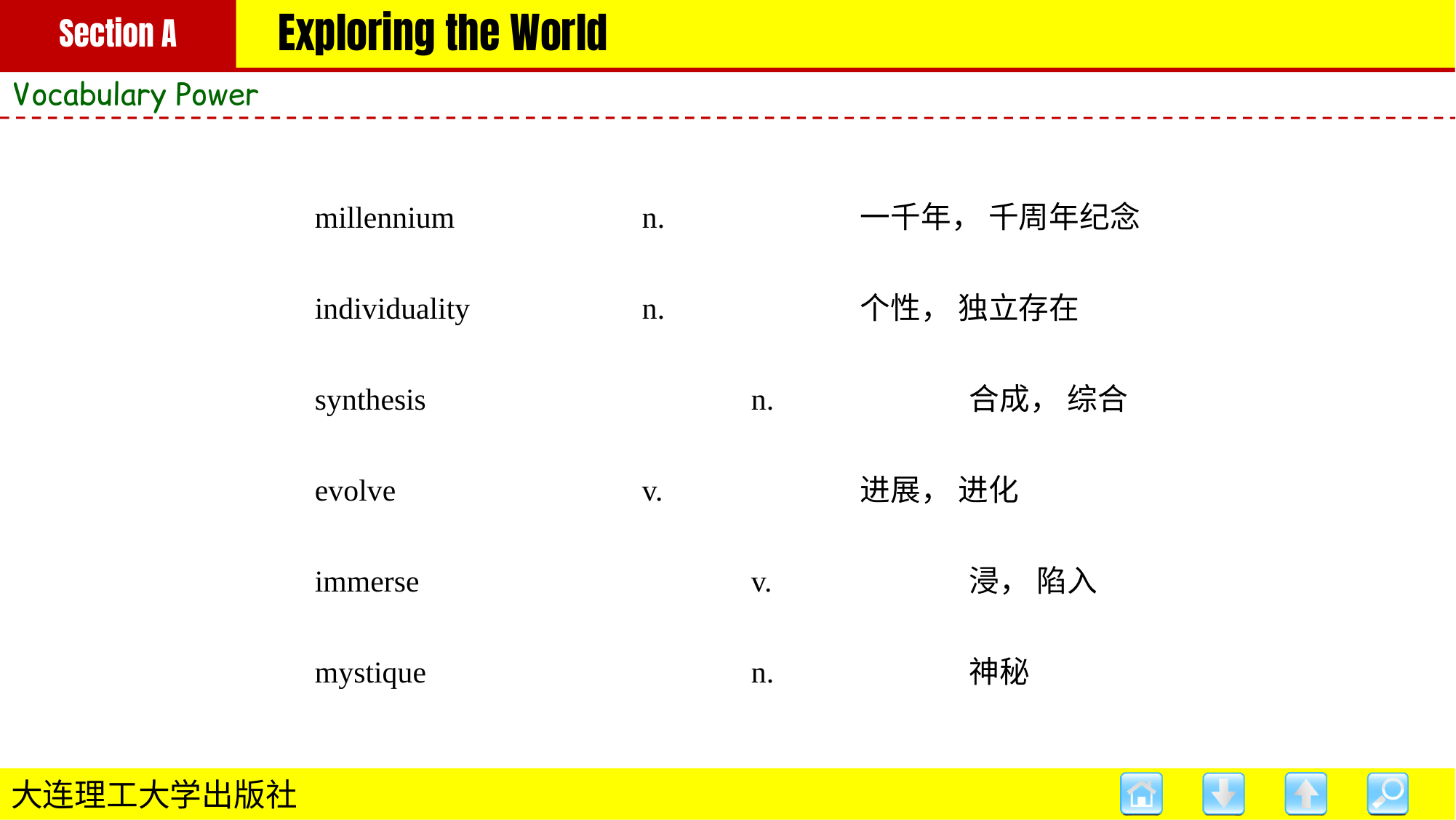

Section A
# Exploring the World
Vocabulary Power
millennium 		n. 		一千年， 千周年纪念
individuality 		n. 		个性， 独立存在
synthesis 			n. 		合成， 综合
evolve 			v. 		进展， 进化
immerse 			v. 		浸， 陷入
mystique 			n. 		神秘